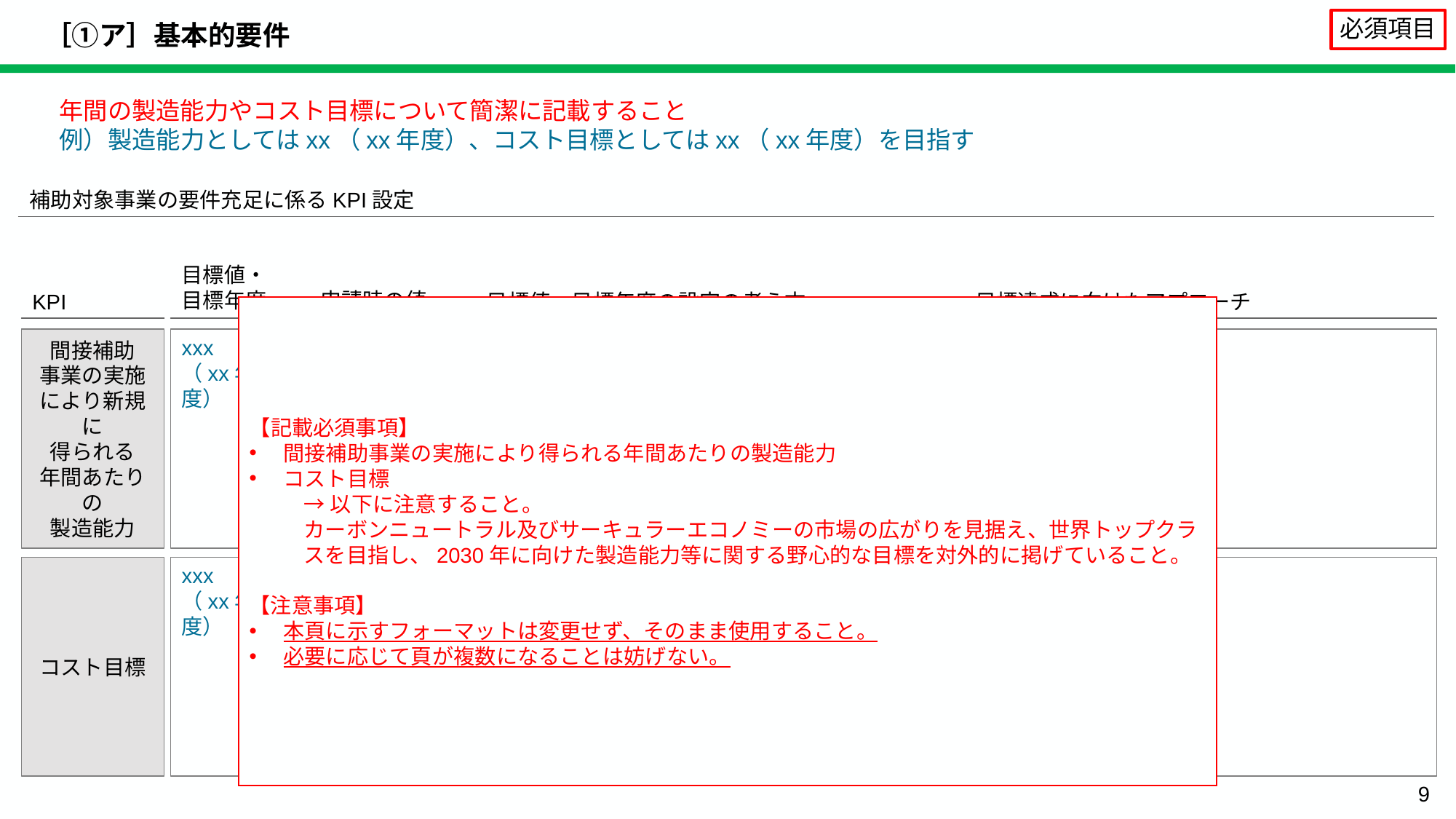

# ［①ア］基本的要件
必須項目
年間の製造能力やコスト目標について簡潔に記載すること
例）製造能力としてはxx（xx年度）、コスト目標としてはxx（xx年度）を目指す

補助対象事業の要件充足に係るKPI設定
KPI
目標値・
目標年度
申請時の値
目標値・目標年度の設定の考え方
目標達成に向けたアプローチ
【記載必須事項】
間接補助事業の実施により得られる年間あたりの製造能力
コスト目標
→以下に注意すること。
カーボンニュートラル及びサーキュラーエコノミーの市場の広がりを見据え、世界トップクラスを目指し、2030年に向けた製造能力等に関する野心的な目標を対外的に掲げていること。
【注意事項】
本頁に示すフォーマットは変更せず、そのまま使用すること。
必要に応じて頁が複数になることは妨げない。
間接補助
事業の実施により新規に
得られる
年間あたりの
製造能力
xxx
（xx年度）
xxx
xx
xx

コスト目標
xxx
（xx年度）
xxx
xx
xx

9